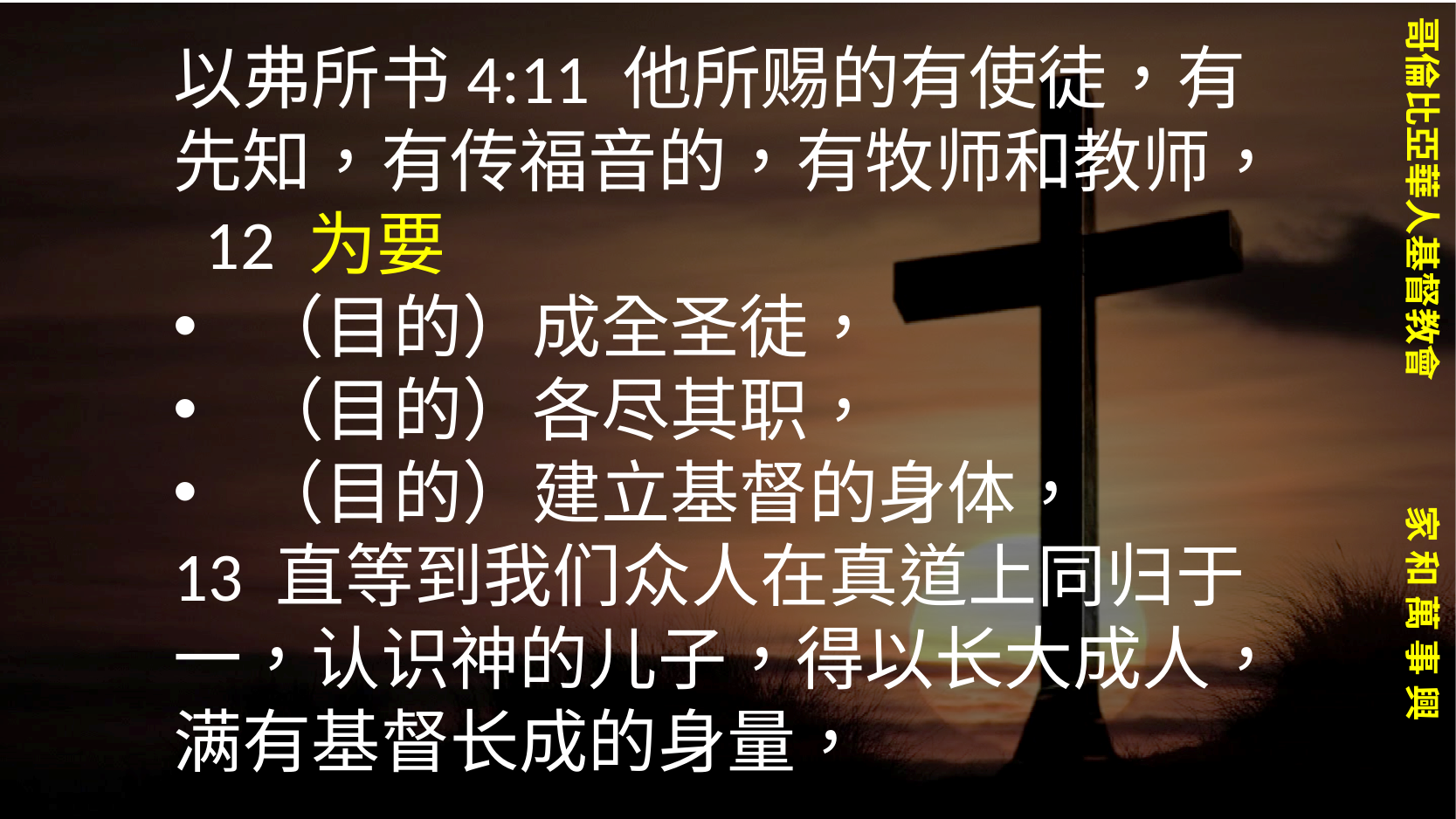

以弗所书4:11 他所赐的有使徒，有先知，有传福音的，有牧师和教师， 12 为要
（目的）成全圣徒，
（目的）各尽其职，
（目的）建立基督的身体，
13 直等到我们众人在真道上同归于一，认识神的儿子，得以长大成人，满有基督长成的身量，